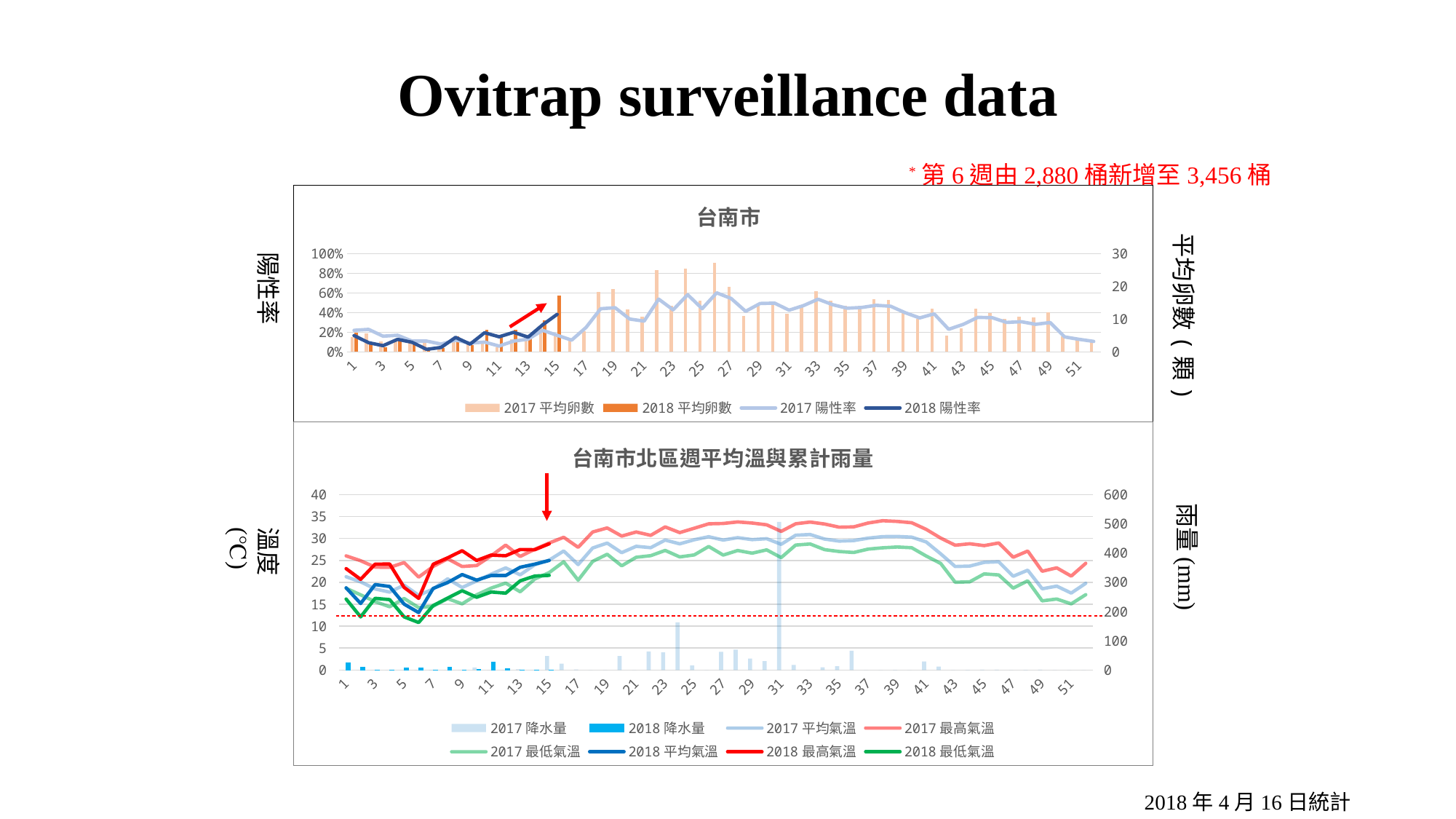

# Ovitrap surveillance data
*第6週由2,880桶新增至3,456桶

### Chart: 台南市

| Category | 2017平均卵數 | 2018平均卵數 | 2017陽性率 | 2018陽性率 |
|---|---|---|---|---|
平均卵數(顆)
陽性率

### Chart: 台南市北區週平均溫與累計雨量

| Category | 2017降水量 | 2018降水量 | 2017平均氣溫 | 2017最高氣溫 | 2017最低氣溫 | 2018平均氣溫 | 2018最高氣溫 | 2018最低氣溫 |
|---|---|---|---|---|---|---|---|---|
雨量(mm)
溫度(℃)
2018年4月16日統計